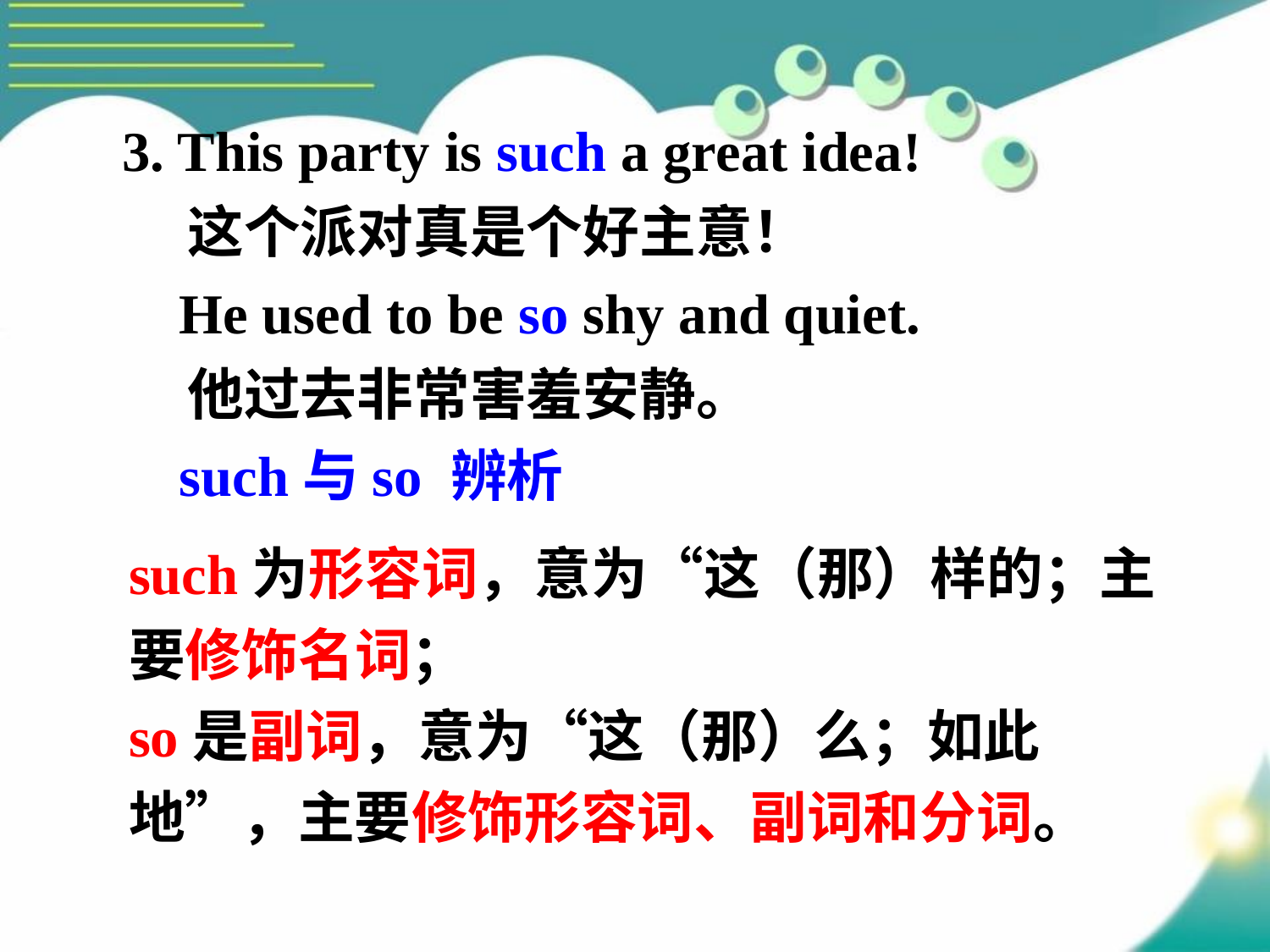

3. This party is such a great idea!
    这个派对真是个好主意！
    He used to be so shy and quiet.
    他过去非常害羞安静。
    such与so 辨析
such为形容词，意为“这（那）样的；主要修饰名词；
so是副词，意为“这（那）么；如此地”，主要修饰形容词、副词和分词。